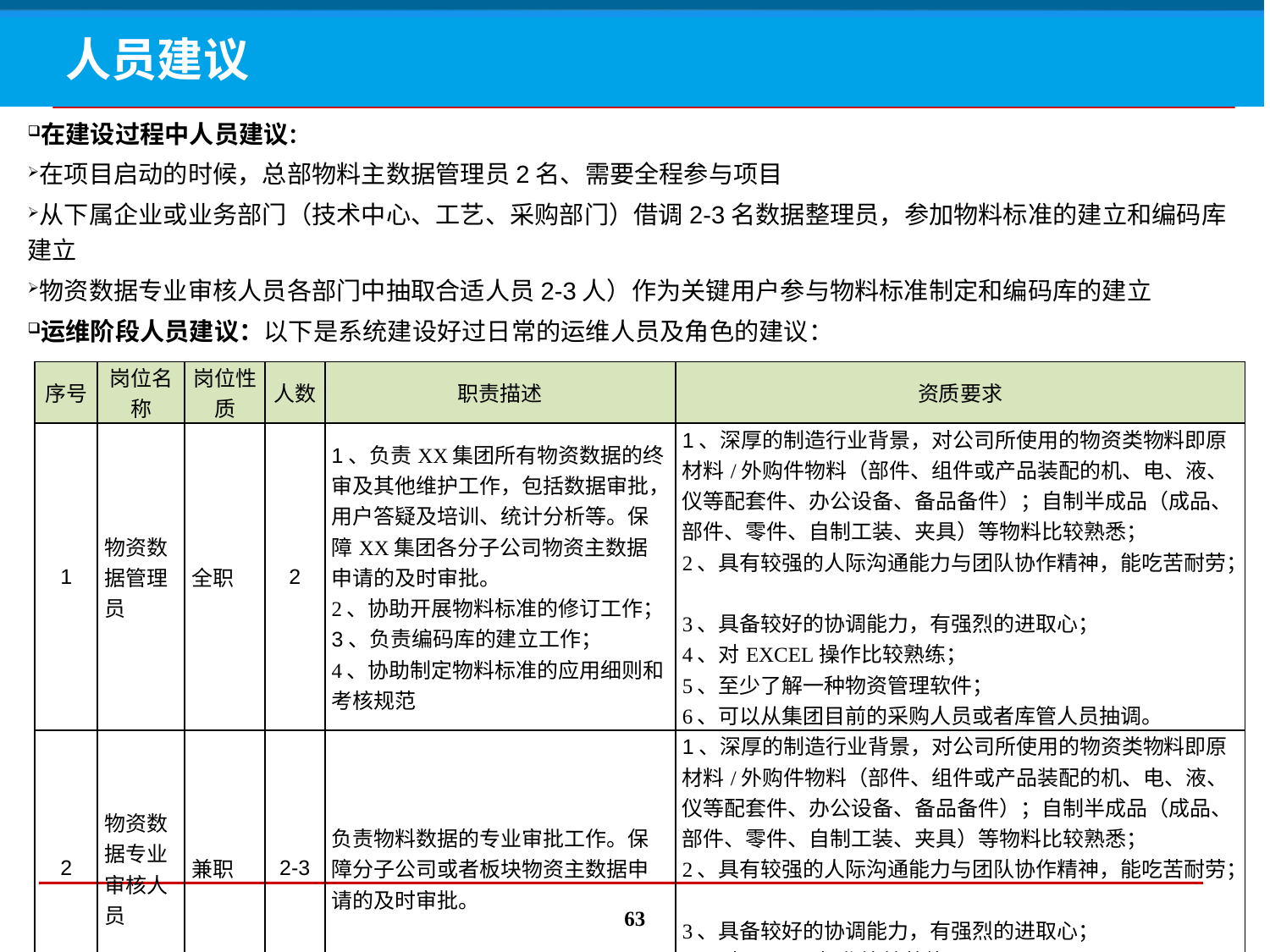

# 人员建议
在建设过程中人员建议：
在项目启动的时候，总部物料主数据管理员2名、需要全程参与项目
从下属企业或业务部门（技术中心、工艺、采购部门）借调2-3名数据整理员，参加物料标准的建立和编码库建立
物资数据专业审核人员各部门中抽取合适人员2-3人）作为关键用户参与物料标准制定和编码库的建立
运维阶段人员建议：以下是系统建设好过日常的运维人员及角色的建议：
| 序号 | 岗位名称 | 岗位性质 | 人数 | 职责描述 | 资质要求 |
| --- | --- | --- | --- | --- | --- |
| 1 | 物资数据管理员 | 全职 | 2 | 1、负责XX集团所有物资数据的终审及其他维护工作，包括数据审批，用户答疑及培训、统计分析等。保障XX集团各分子公司物资主数据申请的及时审批。 2、协助开展物料标准的修订工作； 3、负责编码库的建立工作； 4、协助制定物料标准的应用细则和考核规范 | 1、深厚的制造行业背景，对公司所使用的物资类物料即原材料/外购件物料（部件、组件或产品装配的机、电、液、仪等配套件、办公设备、备品备件）；自制半成品（成品、部件、零件、自制工装、夹具）等物料比较熟悉； 2、具有较强的人际沟通能力与团队协作精神，能吃苦耐劳； 3、具备较好的协调能力，有强烈的进取心； 4、对EXCEL操作比较熟练； 5、至少了解一种物资管理软件； 6、可以从集团目前的采购人员或者库管人员抽调。 |
| 2 | 物资数据专业审核人员 | 兼职 | 2-3 | 负责物料数据的专业审批工作。保障分子公司或者板块物资主数据申请的及时审批。 | 1、深厚的制造行业背景，对公司所使用的物资类物料即原材料/外购件物料（部件、组件或产品装配的机、电、液、仪等配套件、办公设备、备品备件）；自制半成品（成品、部件、零件、自制工装、夹具）等物料比较熟悉； 2、具有较强的人际沟通能力与团队协作精神，能吃苦耐劳； 3、具备较好的协调能力，有强烈的进取心； 4、对EXCEL操作比较熟练； 5、可以从分子公司目前的采购人员或者库管人员抽调。 |
63